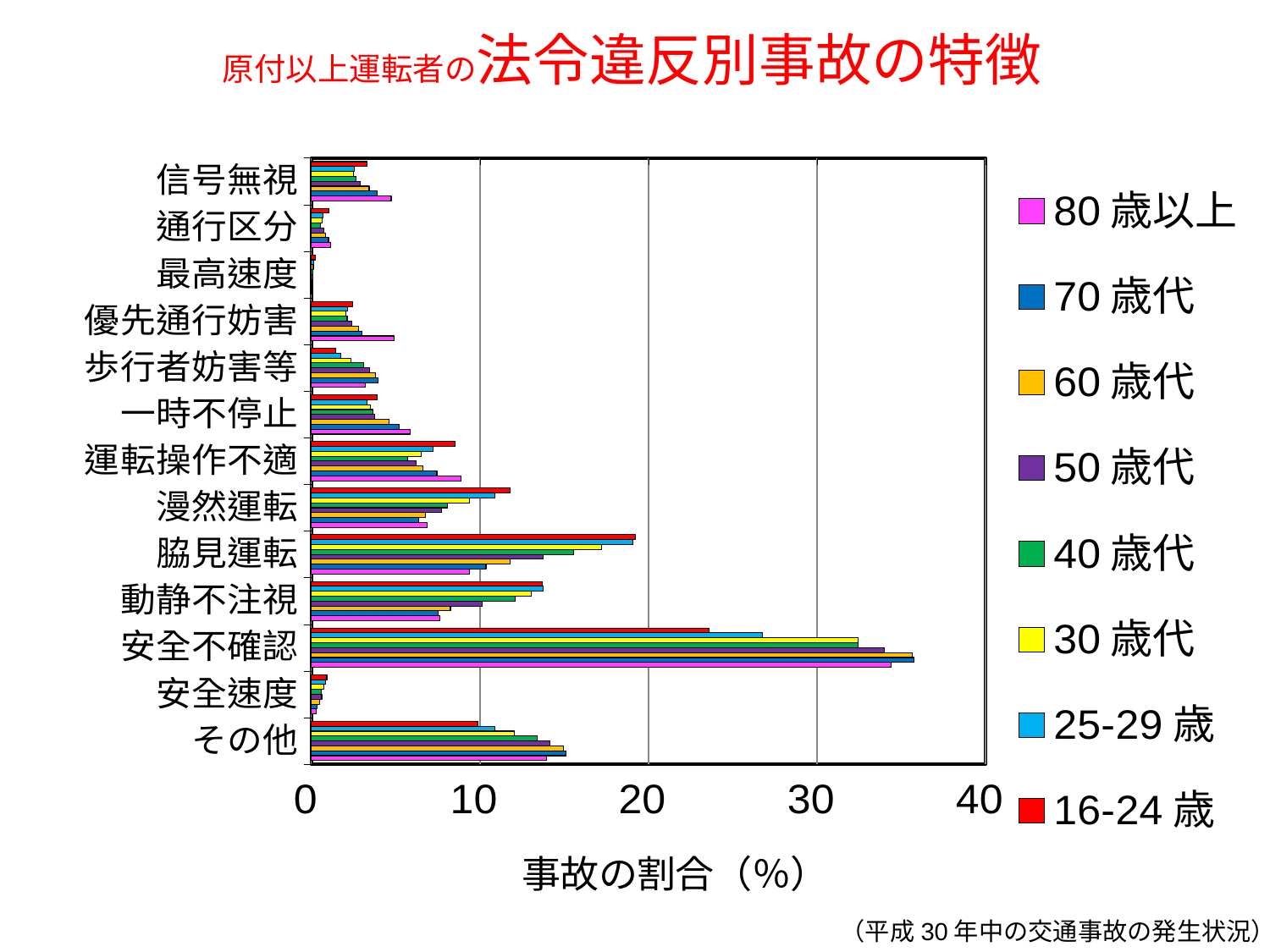

# 原付以上運転者の法令違反別事故の特徴

### Chart

| Category | 16-24歳 | 25-29歳 | 30歳代 | 40歳代 | 50歳代 | 60歳代 | 70歳代 | 80歳以上 |
|---|---|---|---|---|---|---|---|---|
| 信号無視 | 3.2775504238526745 | 2.54709157682739 | 2.5032853617103115 | 2.657985747222804 | 2.922765950510221 | 3.424577945253233 | 3.9234427982977174 | 4.732200473220048 |
| 通行区分 | 1.0614586378251973 | 0.704892785215022 | 0.6154043398826885 | 0.5226891636973381 | 0.756365533205099 | 0.8216995069802958 | 1.0127216039689584 | 1.1256901125690113 |
| 最高速度 | 0.23019584916691027 | 0.13623978201634876 | 0.10897785185422611 | 0.0877698595682247 | 0.0798748084634695 | 0.04647997211201673 | 0.029585125509205525 | 0.021510002151000216 |
| 優先通行妨害 | 2.4298450745396085 | 2.156142637128302 | 2.0305137985191832 | 2.119576608677426 | 2.4141753333550677 | 2.785478328713003 | 3.01540702305364 | 4.918620491862049 |
| 歩行者妨害等 | 1.4341566793335283 | 1.7326146191209573 | 2.3350107375236386 | 3.1191050094319848 | 3.4574381377758945 | 3.816337710197374 | 3.9439248082656286 | 3.2121603212160323 |
| 一時不停止 | 3.920637240572932 | 3.284563440350669 | 3.5049200294881246 | 3.66013414378537 | 3.742705310859714 | 4.5865772480536515 | 5.195603195193555 | 5.850720585072058 |
| 運転操作不適 | 8.526381175095002 | 7.238478853216443 | 6.524247572037566 | 5.719450848878642 | 6.228604962018713 | 6.596836041898375 | 7.446348512778498 | 8.862120886212088 |
| 漫然運転 | 11.794796843028355 | 10.869565217391305 | 9.383313567742556 | 8.061727101236638 | 7.721774850846021 | 6.787735927358443 | 6.3425957533966 | 6.876030687603069 |
| 脇見運転 | 19.22318035662087 | 19.097263357422108 | 17.205679669220167 | 15.544435128903794 | 13.766178723959182 | 11.792632924420246 | 10.361621264877904 | 9.392700939270092 |
| 動静不注視 | 13.70944168371821 | 13.766141452434546 | 13.070931760633353 | 12.072940683294906 | 10.137580282332996 | 8.24687505187497 | 7.5305523315354685 | 7.6145407614540765 |
| 安全不確認 | 23.591420637240574 | 26.756308494254235 | 32.42899811360302 | 32.42899811360302 | 34.0250383073061 | 35.64847861091283 | 35.74338317289092 | 34.39449343944934 |
| 安全速度 | 0.9134755919321835 | 0.8352090984480512 | 0.7452161928266932 | 0.581639069377489 | 0.6129168975972353 | 0.49135970518417693 | 0.32998793837190776 | 0.2796300279630028 |
| その他 | 9.887459807073954 | 10.875488686174624 | 12.059681400044873 | 13.423548522322365 | 14.132950803638378 | 14.953271028037381 | 15.120274914089347 | 13.96716139671614 |
（平成30年中の交通事故の発生状況）